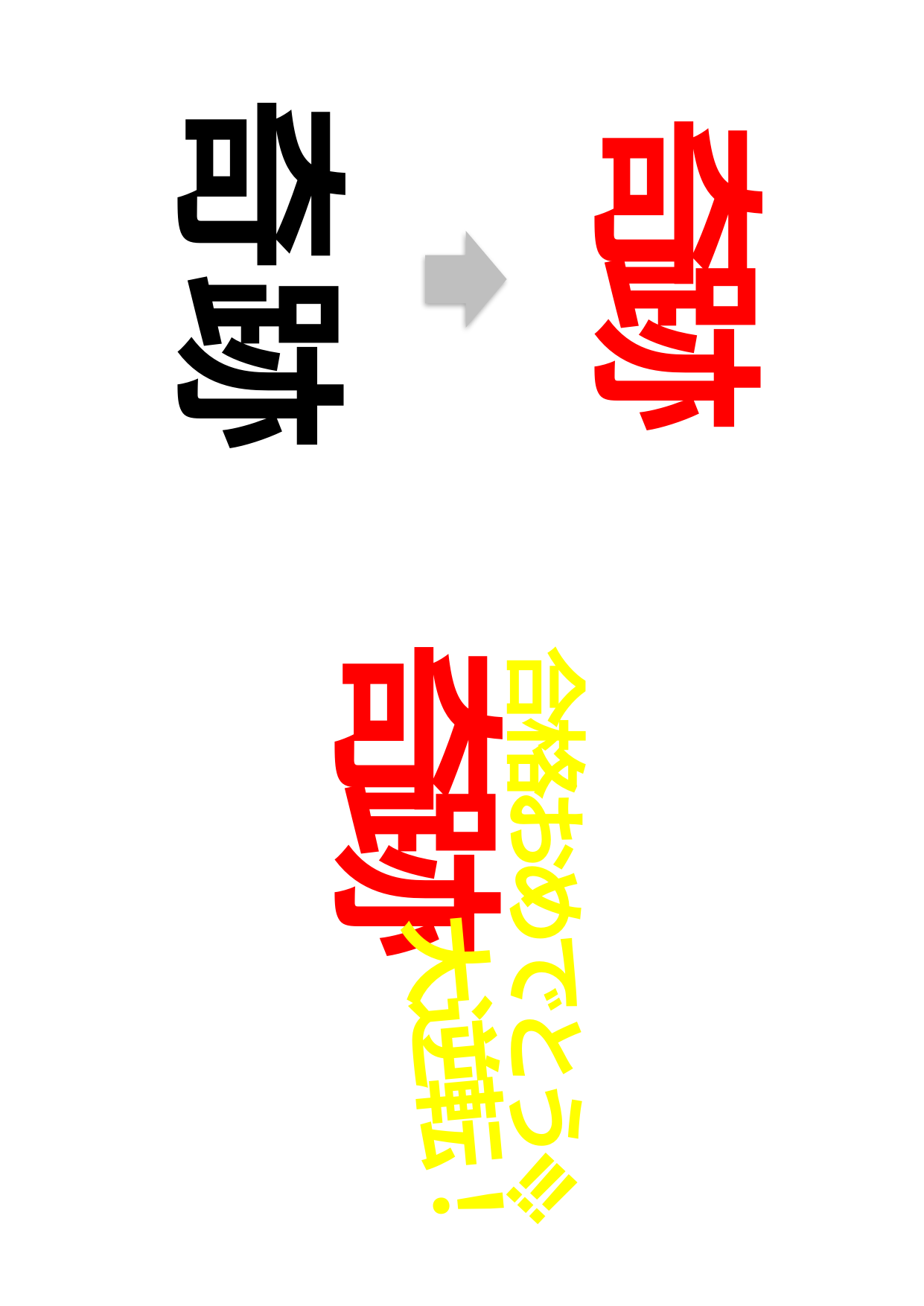

奇跡
奇跡

奇跡
合格おめでとう
独占スクープ
大逆転！
!!!